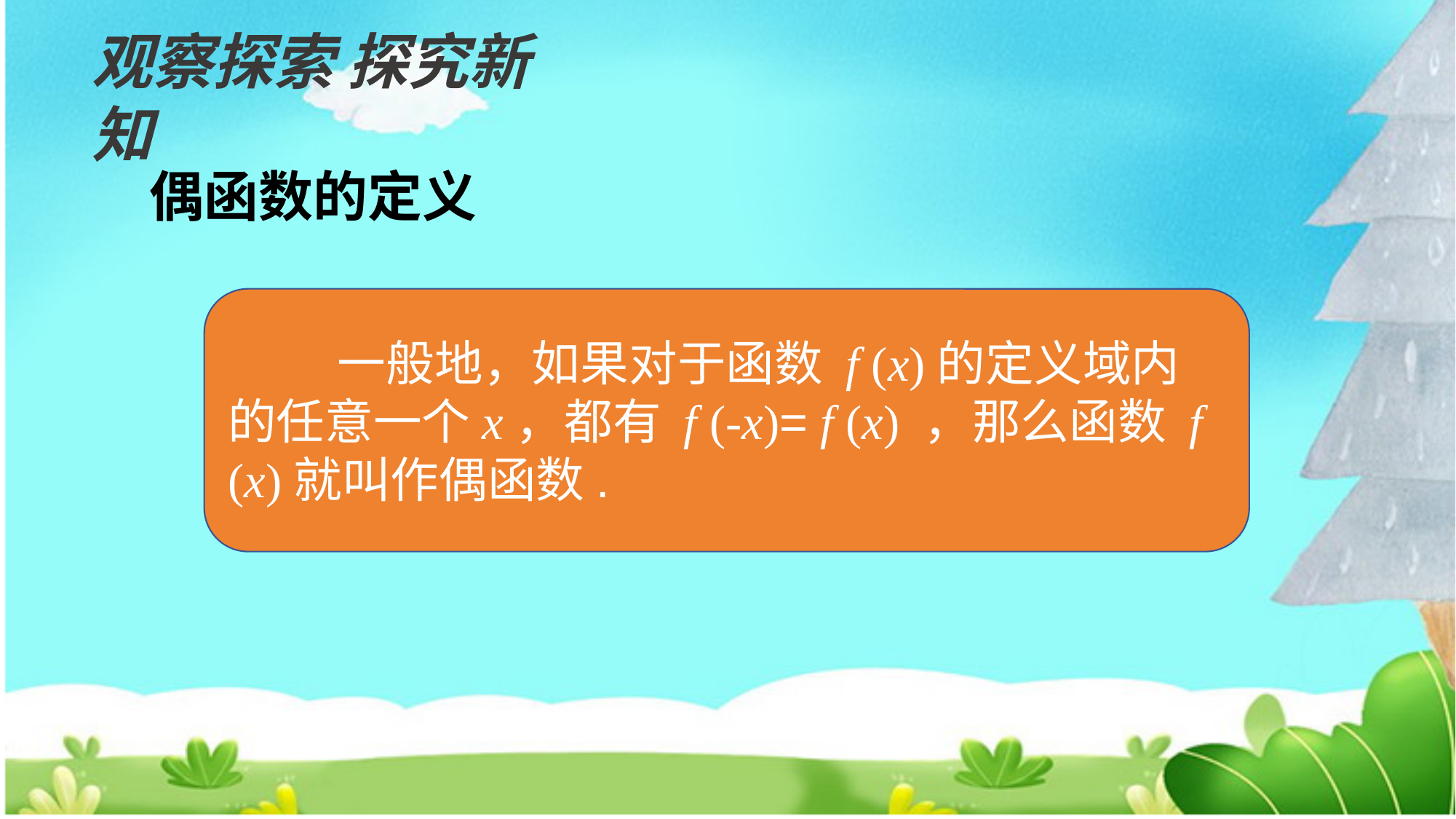

观察探索 探究新知
偶函数的定义
         一般地，如果对于函数 f (x)的定义域内的任意一个x，都有 f (-x)= f (x) ，那么函数 f (x)就叫作偶函数.